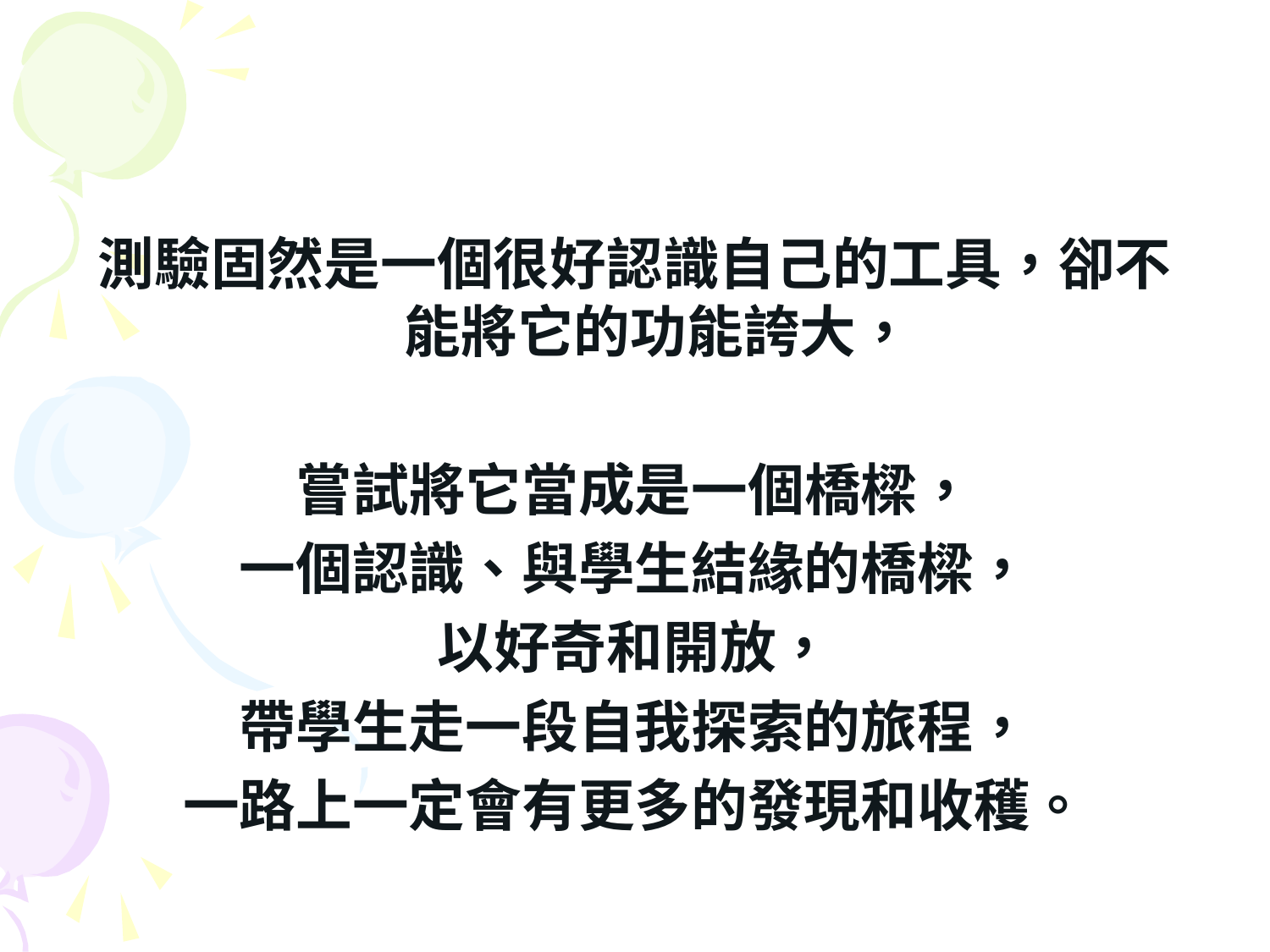

#
測驗固然是一個很好認識自己的工具，卻不能將它的功能誇大，

嘗試將它當成是一個橋樑，
一個認識、與學生結緣的橋樑，
以好奇和開放，
帶學生走一段自我探索的旅程，
一路上一定會有更多的發現和收穫。